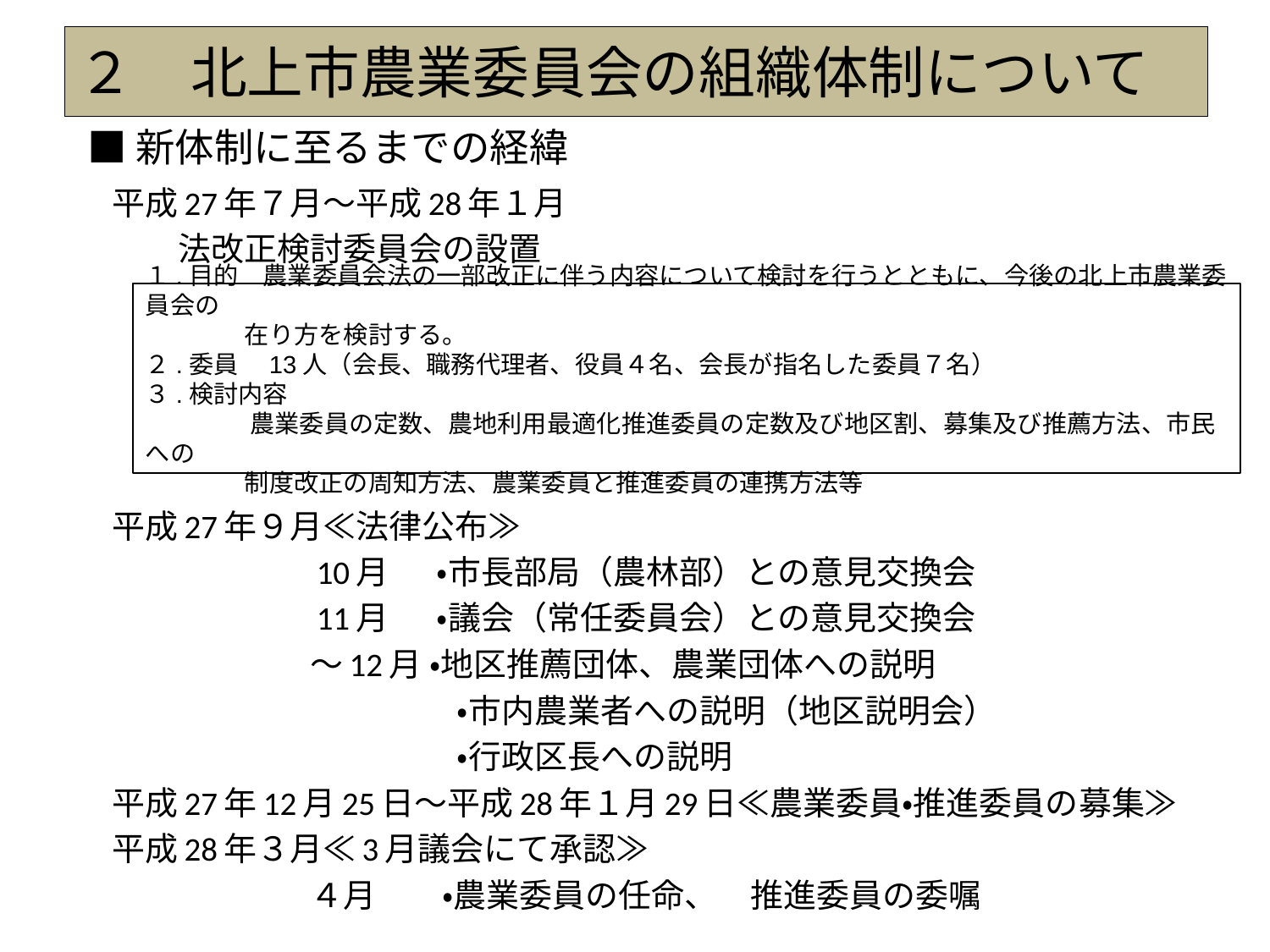

# ２　北上市農業委員会の組織体制について
■新体制に至るまでの経緯
平成27年７月～平成28年１月
　　法改正検討委員会の設置

平成27年９月≪法律公布≫
　　　　　　10月　  ・市長部局（農林部）との意見交換会
　　　　　　11月　  ・議会（常任委員会）との意見交換会
　　　　　　～12月 ・地区推薦団体、農業団体への説明
　　　　　  　　　　　・市内農業者への説明（地区説明会）
　　　　　 　　　　　 ・行政区長への説明
平成27年12月25日～平成28年１月29日≪農業委員・推進委員の募集≫
平成28年３月≪3月議会にて承認≫
　　　　　　４月　　・農業委員の任命、　推進委員の委嘱

１.目的　農業委員会法の一部改正に伴う内容について検討を行うとともに、今後の北上市農業委員会の
　　　　在り方を検討する。
２.委員　13人（会長、職務代理者、役員４名、会長が指名した委員７名）
３.検討内容
　　　　 農業委員の定数、農地利用最適化推進委員の定数及び地区割、募集及び推薦方法、市民への
　　　　制度改正の周知方法、農業委員と推進委員の連携方法等